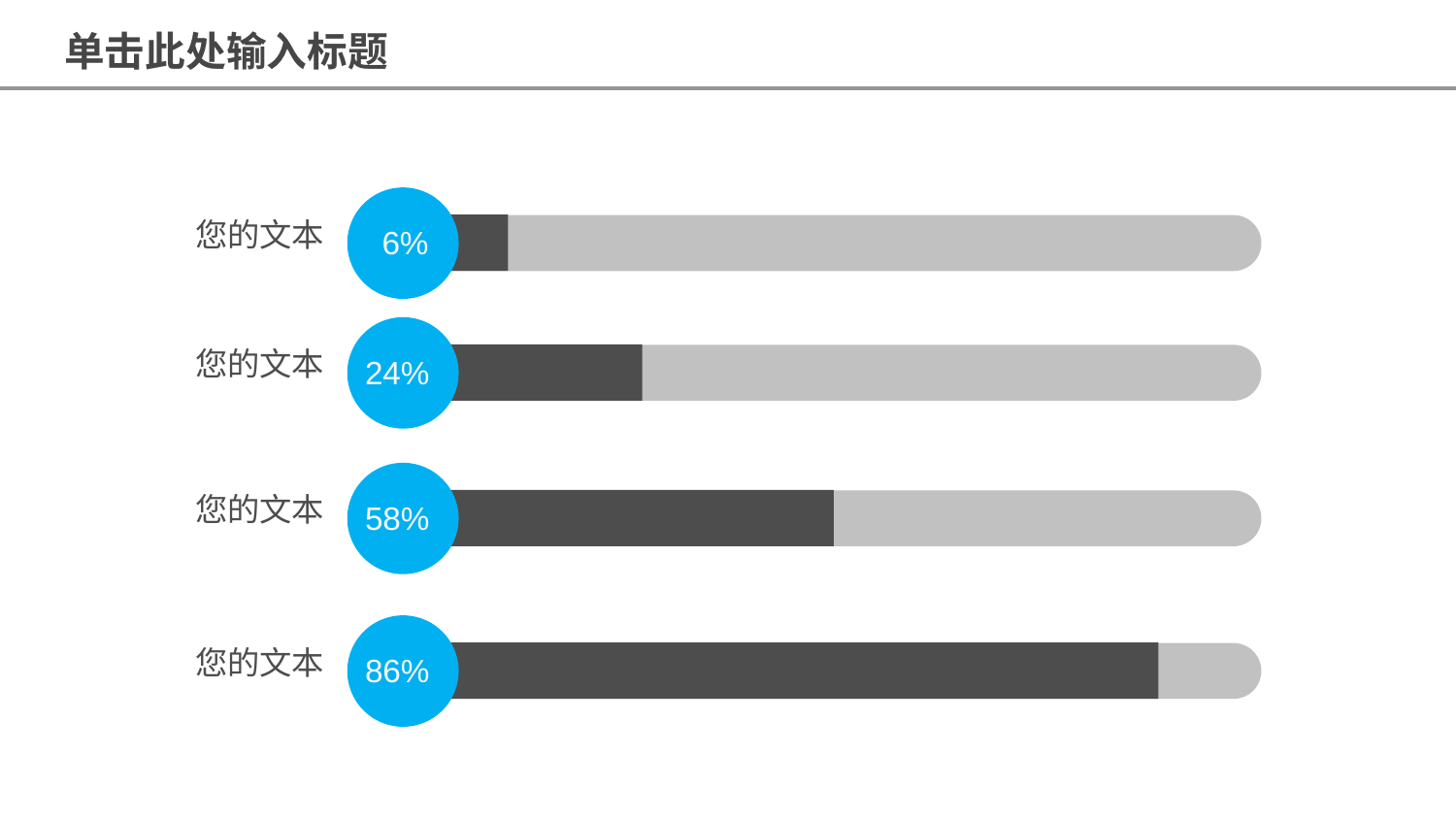

单击此处输入标题

您的文本

6%

您的文本

24%

您的文本

58%

您的文本

86%